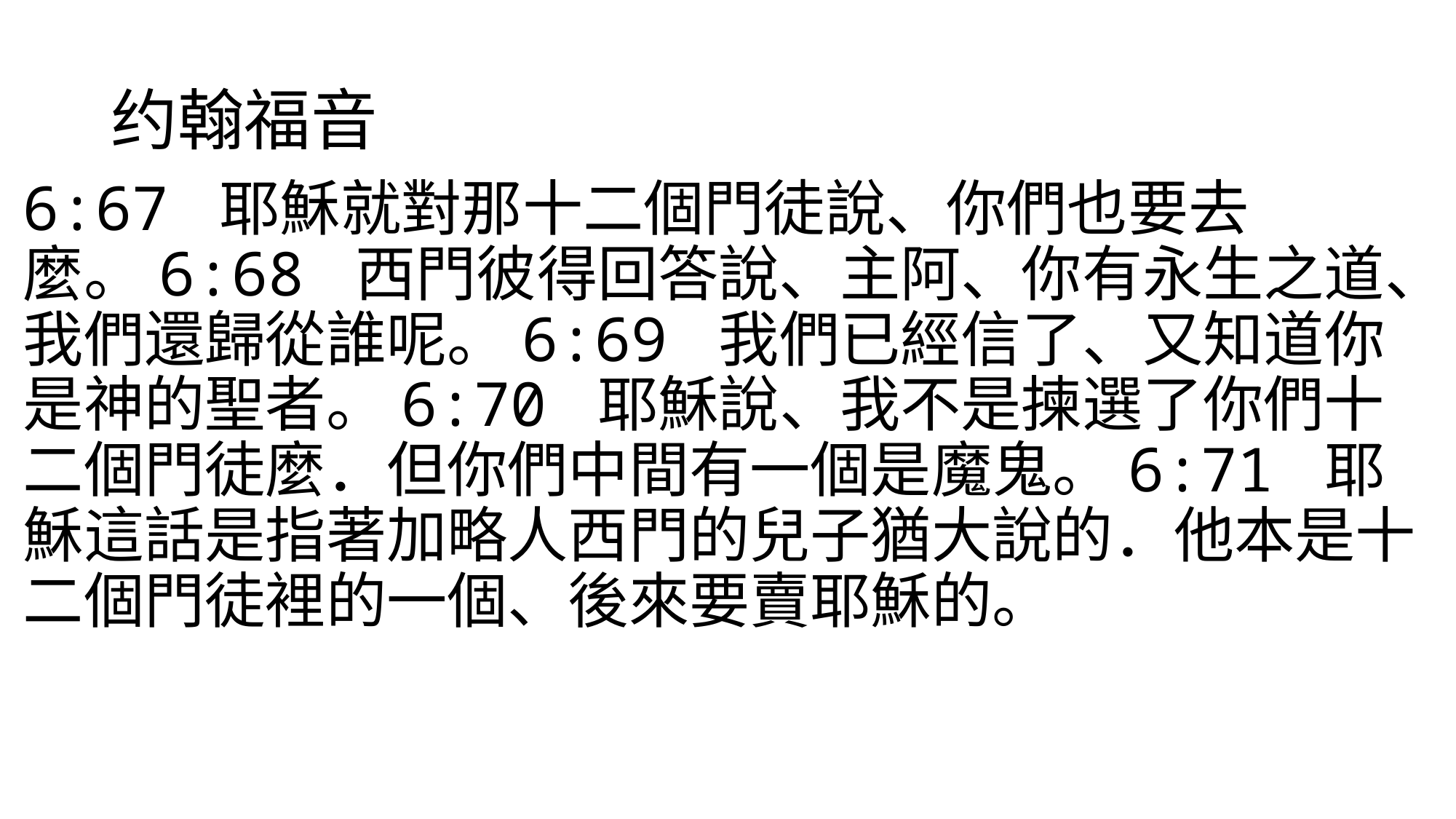

# 约翰福音
6:67 耶穌就對那十二個門徒說、你們也要去麼。6:68 西門彼得回答說、主阿、你有永生之道、我們還歸從誰呢。6:69 我們已經信了、又知道你是神的聖者。6:70 耶穌說、我不是揀選了你們十二個門徒麼．但你們中間有一個是魔鬼。6:71 耶穌這話是指著加略人西門的兒子猶大說的．他本是十二個門徒裡的一個、後來要賣耶穌的。